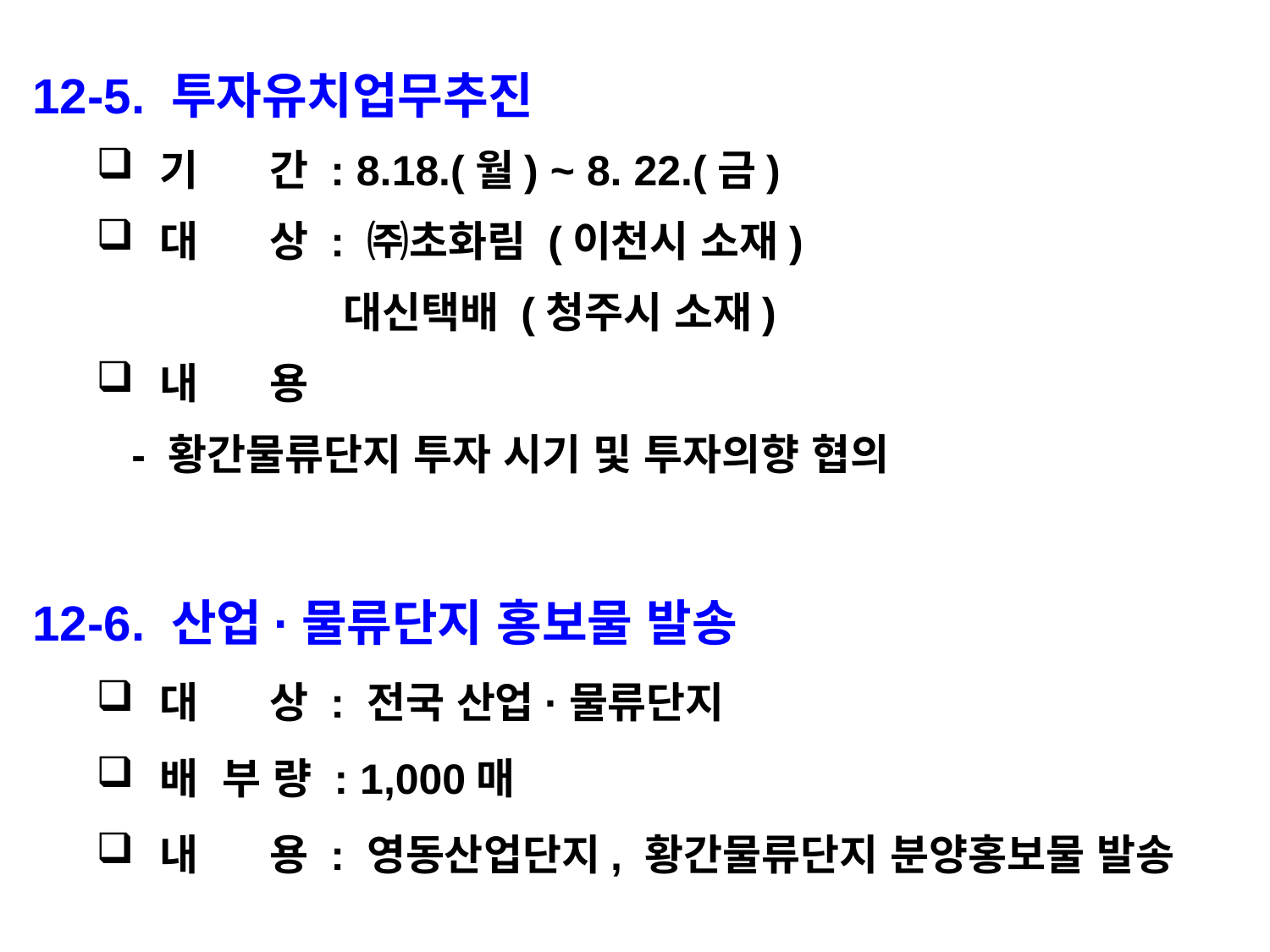

12-5. 투자유치업무추진
기      간 : 8.18.(월) ~ 8. 22.(금)
대      상 : ㈜초화림 (이천시 소재)
                    대신택배 (청주시 소재)
내      용
   - 황간물류단지 투자 시기 및 투자의향 협의

12-6. 산업·물류단지 홍보물 발송
대      상 : 전국 산업·물류단지
배  부 량 : 1,000매
내      용 : 영동산업단지, 황간물류단지 분양홍보물 발송